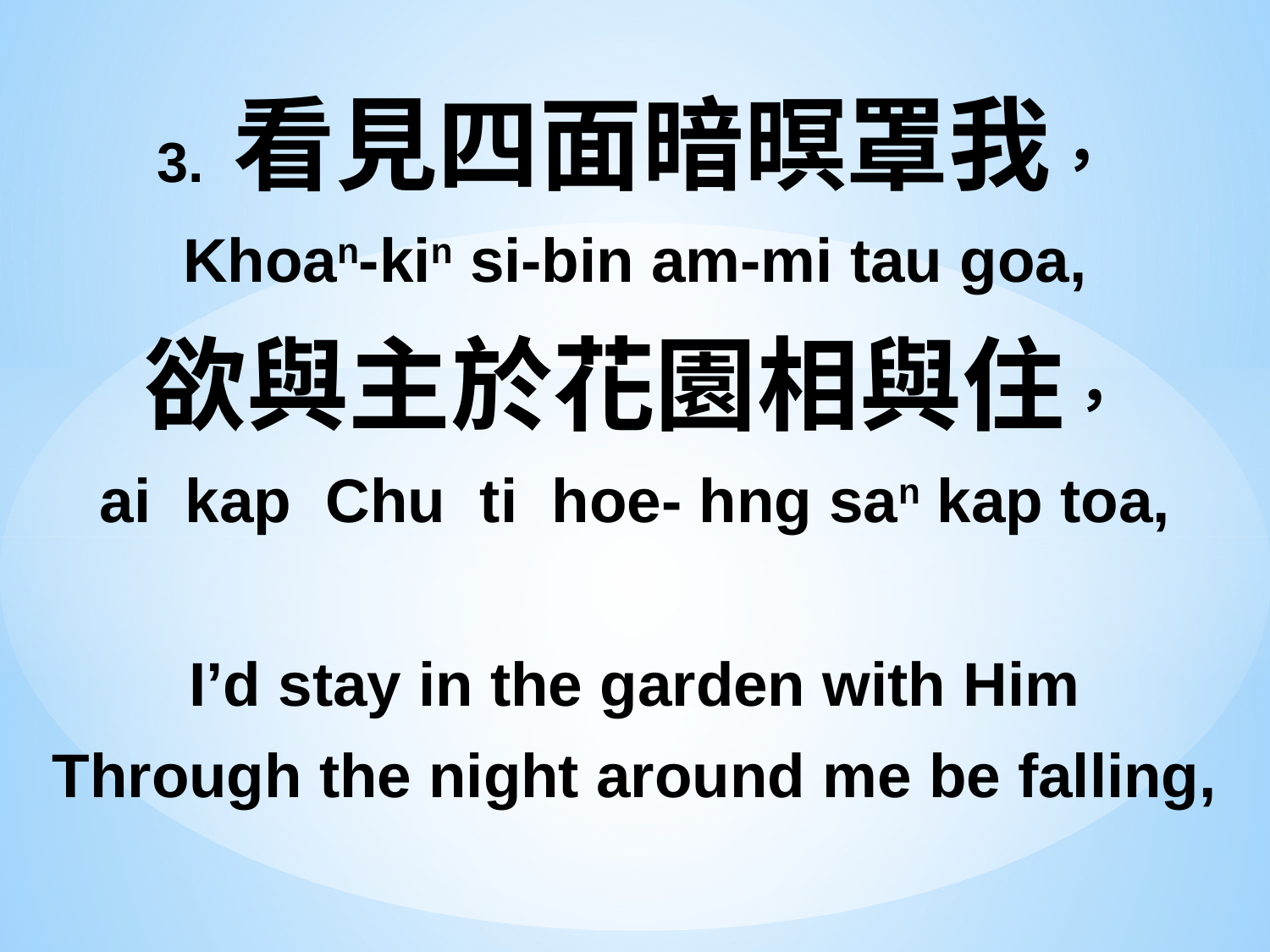

3. 看見四面暗暝罩我，
Khoan-kin si-bin am-mi tau goa,
欲與主於花園相與住，
ai  kap  Chu  ti  hoe- hng san kap toa,

I’d stay in the garden with Him
Through the night around me be falling,